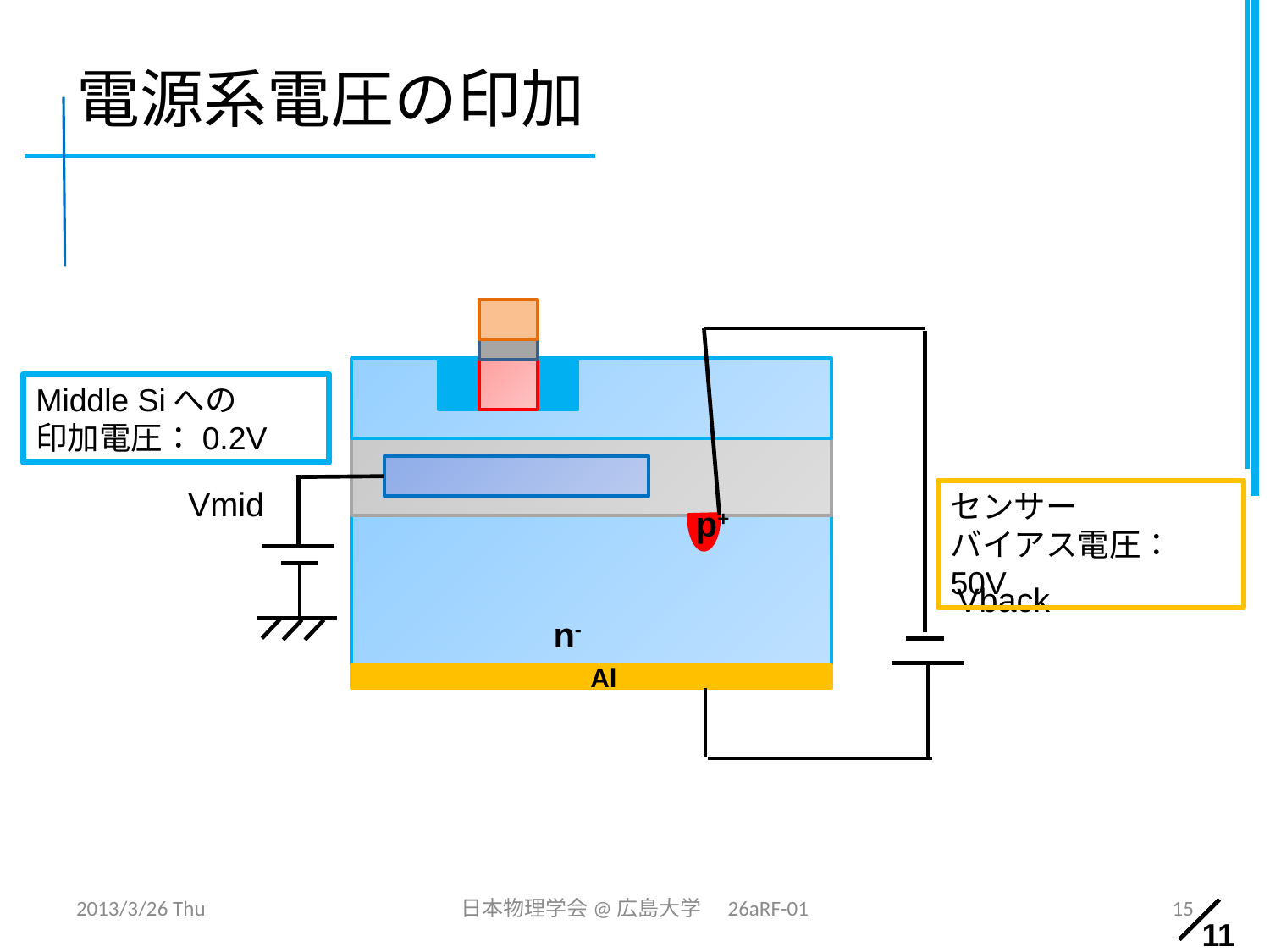

# 電源系電圧の印加

Middle Siへの
印加電圧：0.2V

Vmid
センサー
バイアス電圧：50V
p+

Vback
n-
Al

2013/3/26 Thu
日本物理学会@広島大学　26aRF-01
15